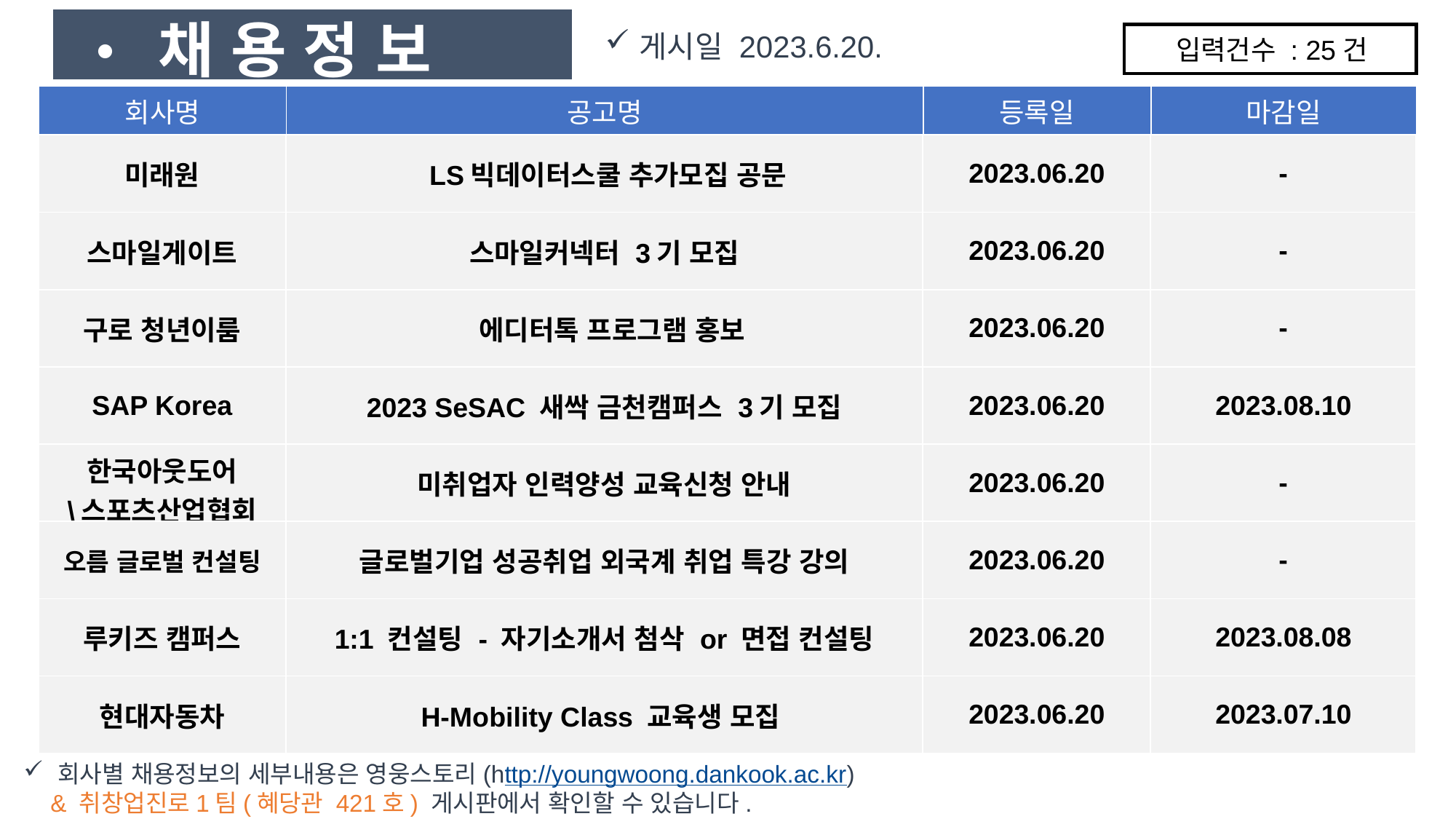

• 채 용 정 보

게시일 2023.6.20.

입력건수 : 25건
| 회사명 | 공고명 | 등록일 | 마감일 |
| --- | --- | --- | --- |

| 미래원 | LS빅데이터스쿨 추가모집 공문 | 2023.06.20 | - |
| --- | --- | --- | --- |
| 스마일게이트 | 스마일커넥터 3기 모집 | 2023.06.20 | - |
| 구로 청년이룸 | 에디터톡 프로그램 홍보 | 2023.06.20 | - |
| SAP Korea | 2023 SeSAC 새싹 금천캠퍼스 3기 모집 | 2023.06.20 | 2023.08.10 |
| 한국아웃도어 \스포츠산업협회 | 미취업자 인력양성 교육신청 안내 | 2023.06.20 | - |
| 오름 글로벌 컨설팅 | 글로벌기업 성공취업 외국계 취업 특강 강의 | 2023.06.20 | - |
| 루키즈 캠퍼스 | 1:1 컨설팅 - 자기소개서 첨삭 or 면접 컨설팅 | 2023.06.20 | 2023.08.08 |
| 현대자동차 | H-Mobility Class 교육생 모집 | 2023.06.20 | 2023.07.10 |

회사별 채용정보의 세부내용은 영웅스토리(http://youngwoong.dankook.ac.kr)
    & 취창업진로1팀(혜당관 421호) 게시판에서 확인할 수 있습니다.